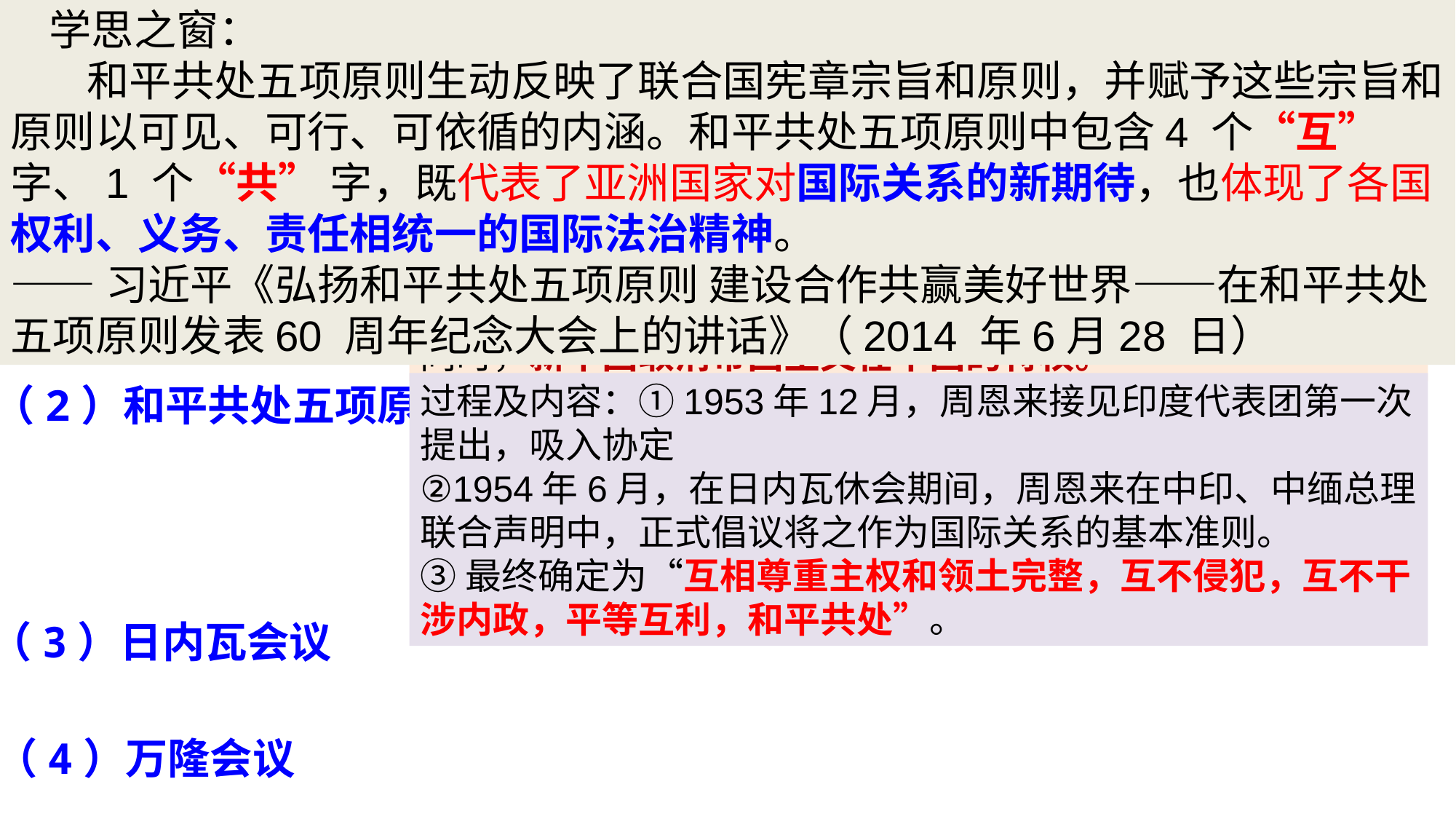

1.政治：剿匪镇反（国民党残余军队还盘踞在华南、西南地区，面临剿匪作战）
2.经济：土地改革      国民经济的恢复
3.军事：抗美援朝
4.外交：建国初期的外交
   学思之窗：
       和平共处五项原则生动反映了联合国宪章宗旨和原则，并赋予这些宗旨和原则以可见、可行、可依循的内涵。和平共处五项原则中包含4 个“互”字、1 个“共” 字，既代表了亚洲国家对国际关系的新期待，也体现了各国权利、义务、责任相统一的国际法治精神。
——习近平《弘扬和平共处五项原则 建设合作共赢美好世界——在和平共处五项原则发表60 周年纪念大会上的讲话》（2014 年6月28 日）
       “积四十年和二十八年的经验，中国人不是倒向帝国主义一边,就是倒向社会主义一边，绝无例外。骑墙是不行的，第三条道路是没有的。我们反对倒向帝国主义一边的蒋介石反动派，我们也反对第三条道路的幻想。”
   ——1949年6月30日毛泽东《论人民民主专政》
P158:新中国成立后，按照“一边倒”方针，先后与苏联、保加利亚、朝鲜、越南等10 个人民民主国家建交。其后， 中国按照“另起炉灶”和“打扫干净屋子再请客”的方针， 先谈判再建交，同印度、印度尼西亚、缅甸、巴基斯坦以及瑞典、丹麦、瑞士、芬兰建交。中华人民共和国迎来第一次建交高潮。同时，新中国取消帝国主义在中国的特权。
外交总原则：独立自主的和平外交政策
（1）“一边倒”方针
（2）和平共处五项原则
过程及内容：①1953年12月，周恩来接见印度代表团第一次提出，吸入协定
②1954年6月，在日内瓦休会期间，周恩来在中印、中缅总理联合声明中，正式倡议将之作为国际关系的基本准则。
③最终确定为“互相尊重主权和领土完整，互不侵犯，互不干涉内政，平等互利，和平共处”。
（3）日内瓦会议
（4）万隆会议